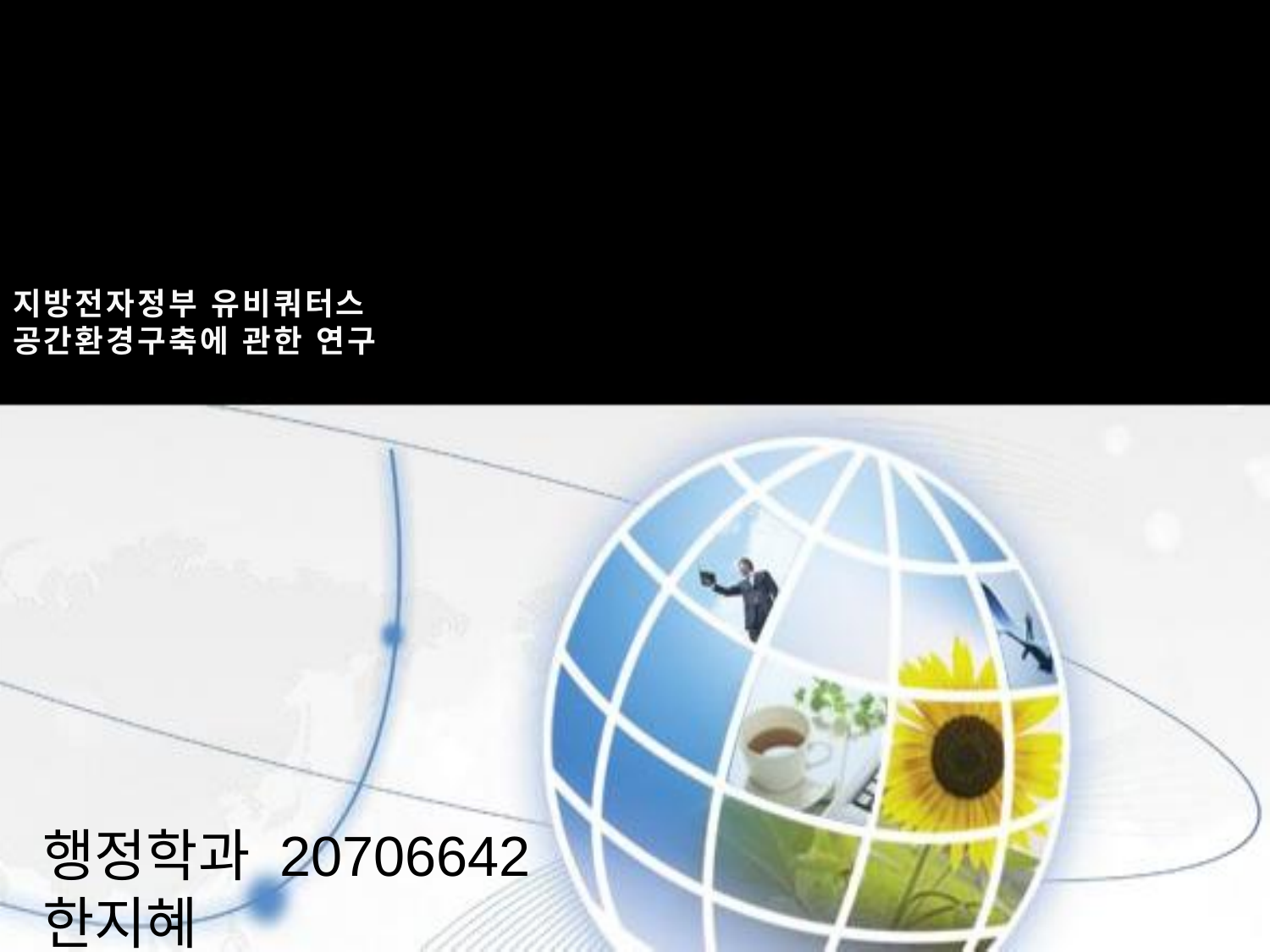

# 지방전자정부 유비쿼터스 공간환경구축에 관한 연구
행정학과 20706642 한지혜